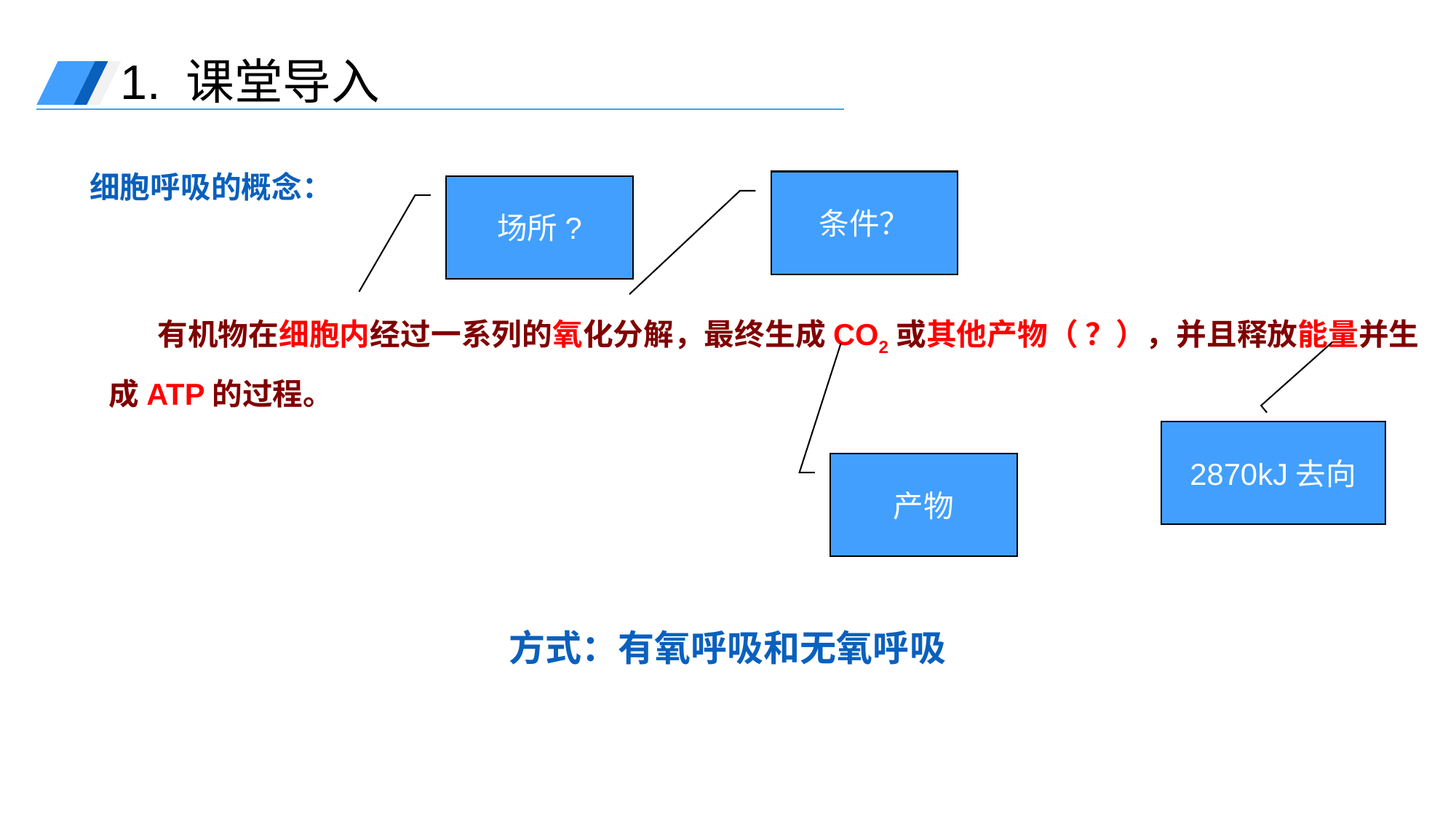

1. 课堂导入
细胞呼吸的概念：
条件？
场所?
      有机物在细胞内经过一系列的氧化分解，最终生成CO2或其他产物（ ？），并且释放能量并生成ATP的过程。
2870kJ去向
产物
方式：有氧呼吸和无氧呼吸